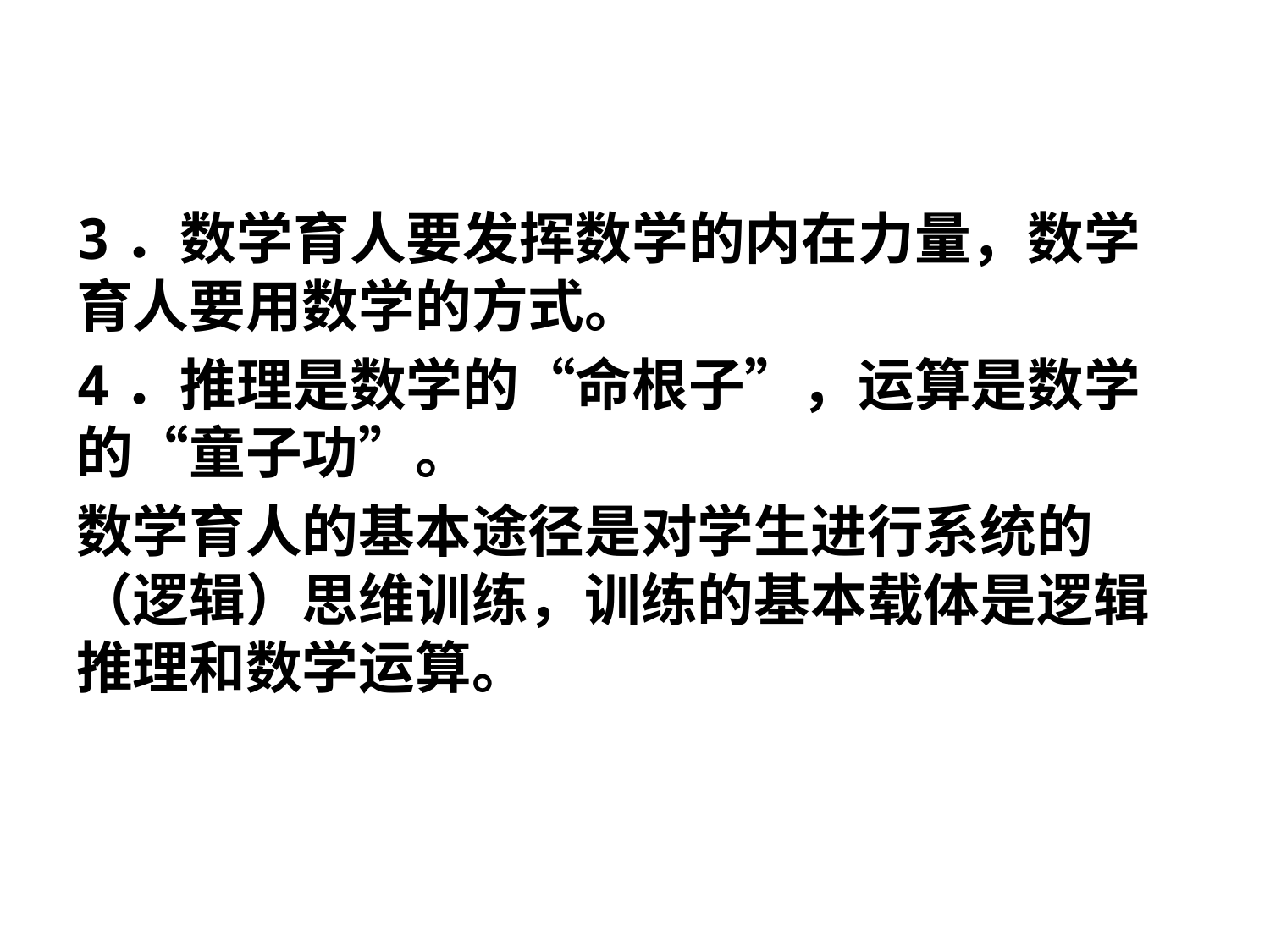

#
3．数学育人要发挥数学的内在力量，数学育人要用数学的方式。
4．推理是数学的“命根子”，运算是数学的“童子功”。
数学育人的基本途径是对学生进行系统的（逻辑）思维训练，训练的基本载体是逻辑推理和数学运算。